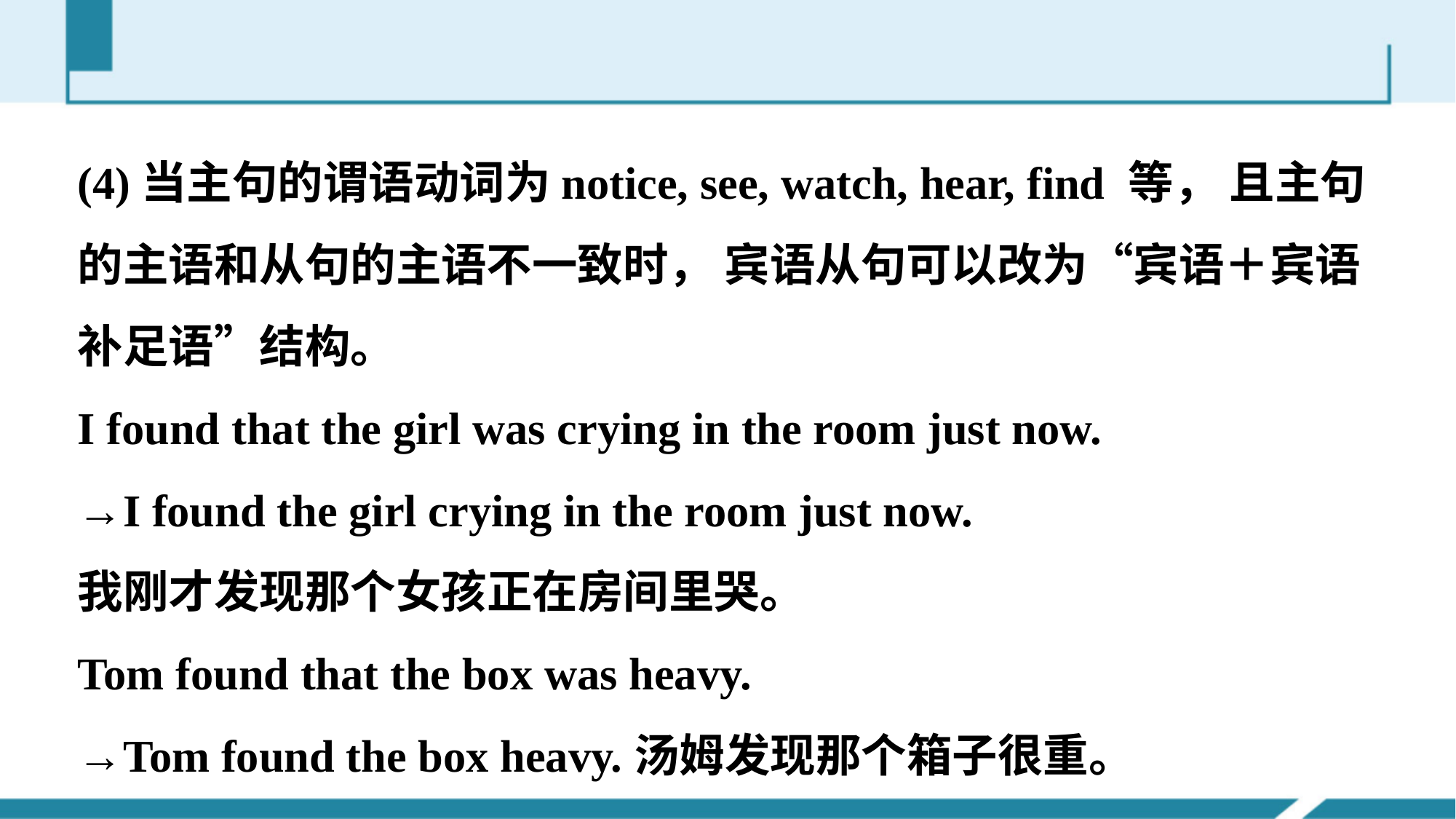

(4)当主句的谓语动词为notice, see, watch, hear, find 等， 且主句的主语和从句的主语不一致时， 宾语从句可以改为“宾语＋宾语补足语”结构。
I found that the girl was crying in the room just now.
→I found the girl crying in the room just now.
我刚才发现那个女孩正在房间里哭。
Tom found that the box was heavy.
→Tom found the box heavy.汤姆发现那个箱子很重。